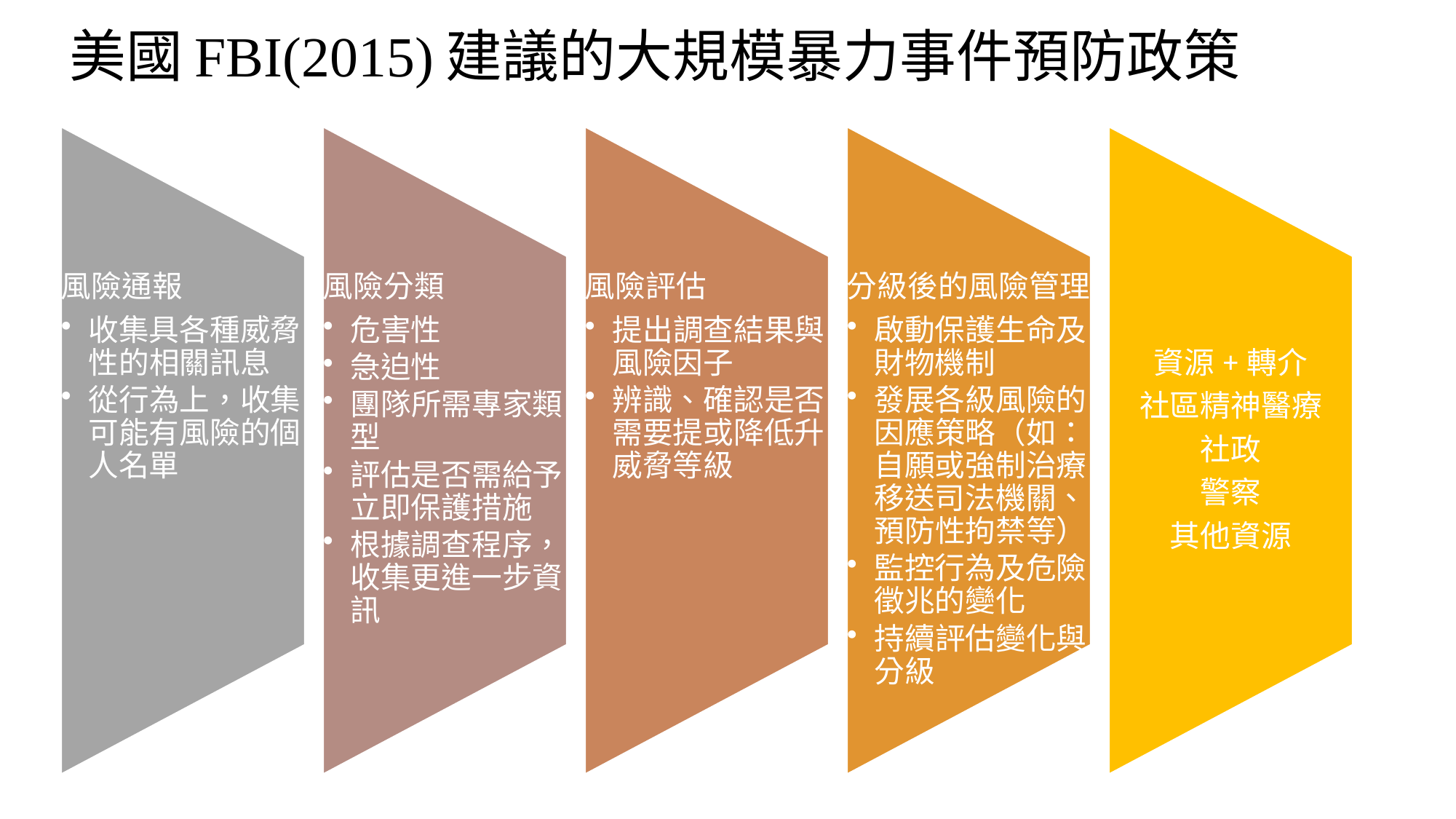

# 美國FBI(2015)建議的大規模暴力事件預防政策
風險通報
收集具各種威脅性的相關訊息
從行為上，收集可能有風險的個人名單
風險分類
危害性
急迫性
團隊所需專家類型
評估是否需給予立即保護措施
根據調查程序，收集更進一步資訊
風險評估
提出調查結果與風險因子
辨識、確認是否需要提或降低升威脅等級
分級後的風險管理
啟動保護生命及財物機制
發展各級風險的因應策略（如：自願或強制治療、移送司法機關、預防性拘禁等）
監控行為及危險徵兆的變化
持續評估變化與分級
資源+轉介
社區精神醫療
社政
警察
其他資源